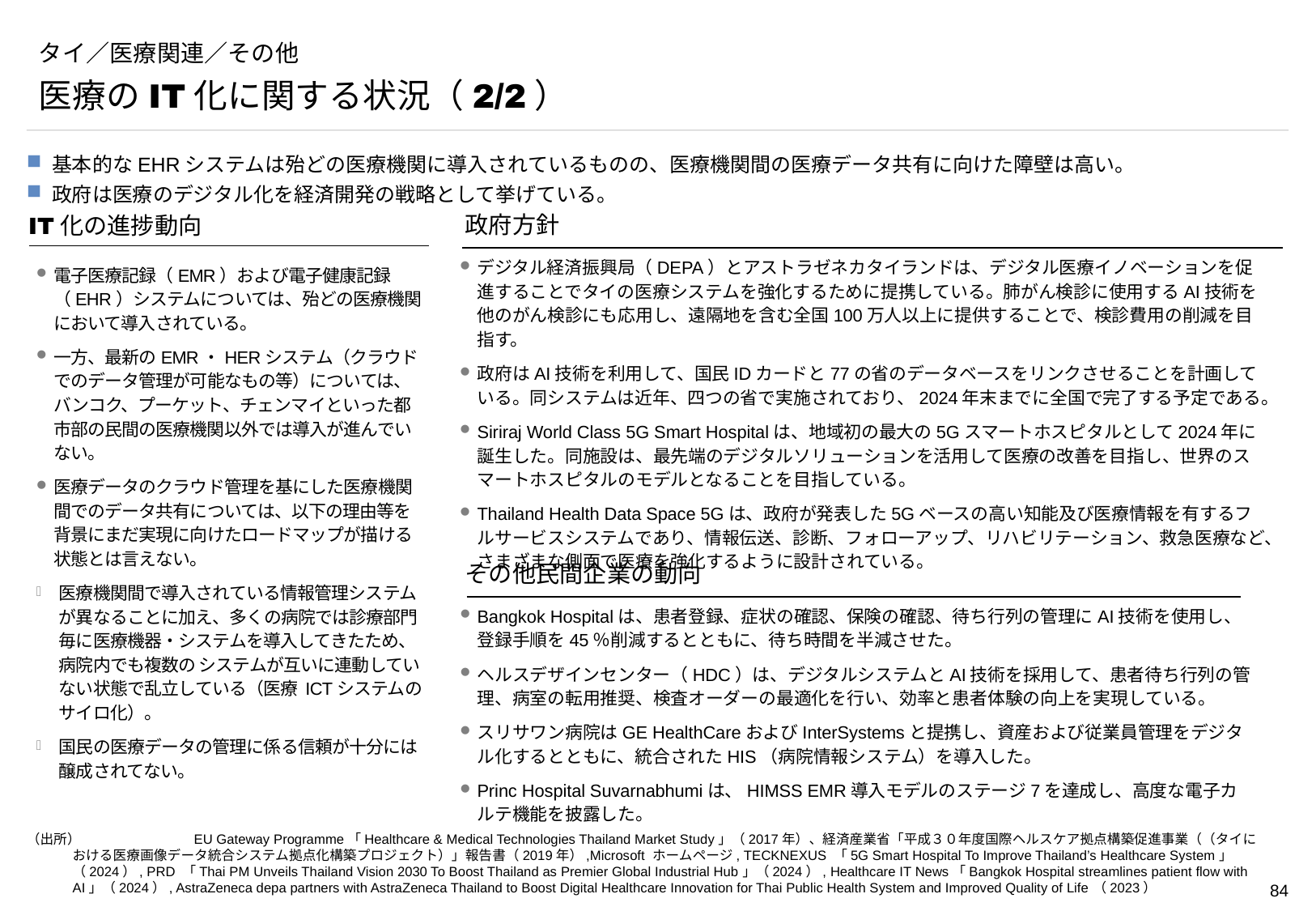

# タイ／医療関連／その他
医療のIT化に関する状況（2/2）
基本的なEHRシステムは殆どの医療機関に導入されているものの、医療機関間の医療データ共有に向けた障壁は高い。
政府は医療のデジタル化を経済開発の戦略として挙げている。
IT化の進捗動向
政府方針
デジタル経済振興局（DEPA）とアストラゼネカタイランドは、デジタル医療イノベーションを促進することでタイの医療システムを強化するために提携している。肺がん検診に使用するAI技術を他のがん検診にも応用し、遠隔地を含む全国100万人以上に提供することで、検診費用の削減を目指す。
政府はAI技術を利用して、国民IDカードと77の省のデータベースをリンクさせることを計画している。同システムは近年、四つの省で実施されており、2024年末までに全国で完了する予定である。
Siriraj World Class 5G Smart Hospitalは、地域初の最大の5Gスマートホスピタルとして2024年に誕生した。同施設は、最先端のデジタルソリューションを活用して医療の改善を目指し、世界のスマートホスピタルのモデルとなることを目指している。
Thailand Health Data Space 5Gは、政府が発表した5Gベースの高い知能及び医療情報を有するフルサービスシステムであり、情報伝送、診断、フォローアップ、リハビリテーション、救急医療など、さまざまな側面で医療を強化するように設計されている。

電子医療記録（EMR）および電子健康記録（EHR）システムについては、殆どの医療機関において導入されている。
一方、最新のEMR・HERシステム（クラウドでのデータ管理が可能なもの等）については、バンコク、プーケット、チェンマイといった都市部の民間の医療機関以外では導入が進んでいない。
医療データのクラウド管理を基にした医療機関間でのデータ共有については、以下の理由等を背景にまだ実現に向けたロードマップが描ける状態とは言えない。
医療機関間で導入されている情報管理システムが異なることに加え、多くの病院では診療部門毎に医療機器・システムを導入してきたため、病院内でも複数の システムが互いに連動していない状態で乱立している（医療 ICTシステムのサイロ化）。
国民の医療データの管理に係る信頼が十分には醸成されてない。
その他民間企業の動向
Bangkok Hospitalは、患者登録、症状の確認、保険の確認、待ち行列の管理にAI技術を使用し、登録手順を45％削減するとともに、待ち時間を半減させた。
ヘルスデザインセンター（HDC）は、デジタルシステムとAI技術を採用して、患者待ち行列の管理、病室の転用推奨、検査オーダーの最適化を行い、効率と患者体験の向上を実現している。
スリサワン病院はGE HealthCareおよびInterSystemsと提携し、資産および従業員管理をデジタル化するとともに、統合されたHIS（病院情報システム）を導入した。
Princ Hospital Suvarnabhumiは、HIMSS EMR導入モデルのステージ7を達成し、高度な電子カルテ機能を披露した。

（出所）	EU Gateway Programme「Healthcare & Medical Technologies Thailand Market Study」（2017年）、経済産業省「平成３０年度国際ヘルスケア拠点構築促進事業（（タイにおける医療画像データ統合システム拠点化構築プロジェクト）」報告書（2019年）,Microsoft ホームページ, TECKNEXUS 「5G Smart Hospital To Improve Thailand’s Healthcare System」（2024）, PRD 「Thai PM Unveils Thailand Vision 2030 To Boost Thailand as Premier Global Industrial Hub」（2024）, Healthcare IT News「Bangkok Hospital streamlines patient flow with AI」（2024）, AstraZeneca depa partners with AstraZeneca Thailand to Boost Digital Healthcare Innovation for Thai Public Health System and Improved Quality of Life（2023）